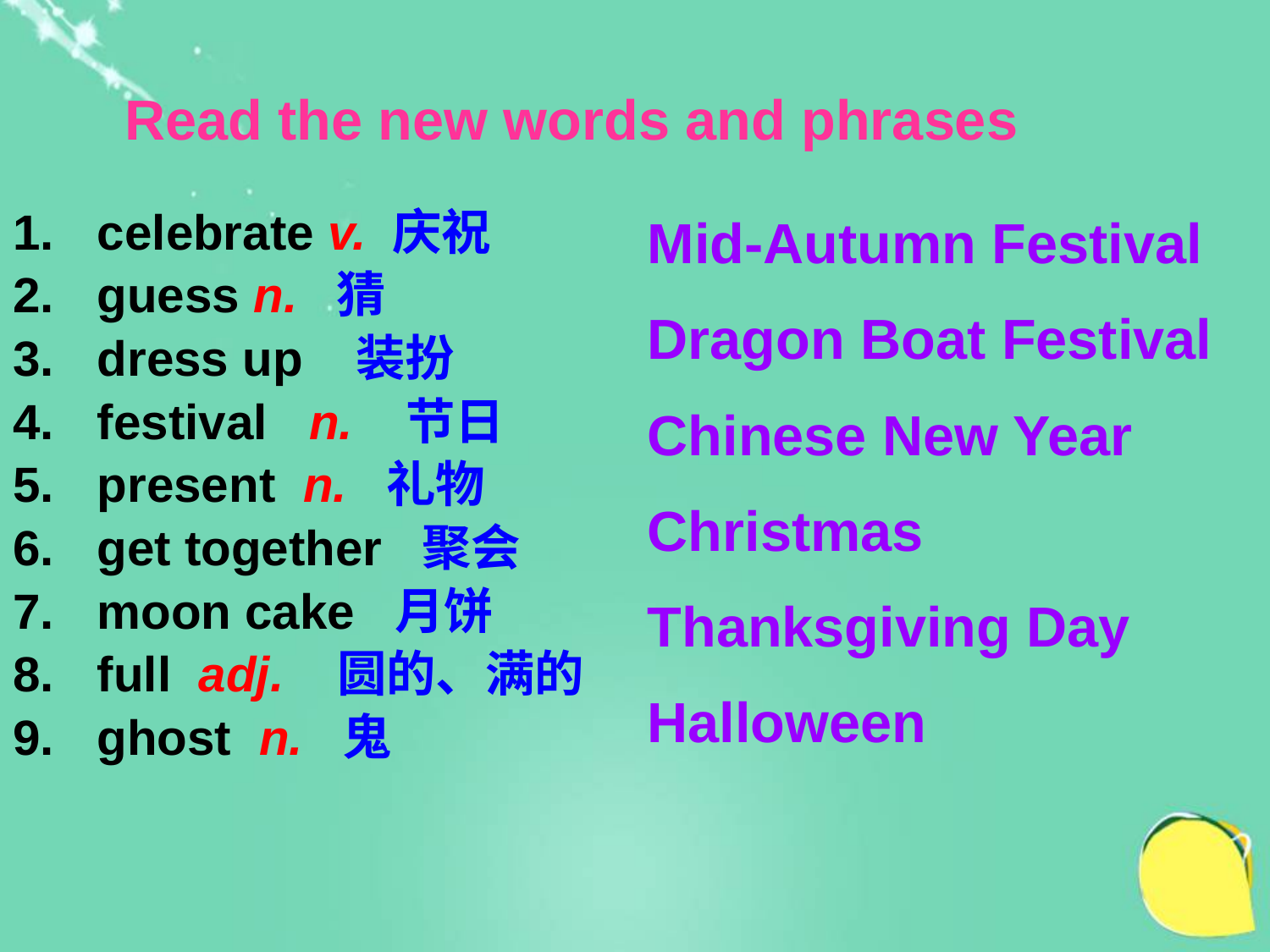

Read the new words and phrases
celebrate v. 庆祝
guess n.  猜
dress up   装扮
festival   n.   节日
present  n.  礼物
get together  聚会
moon cake  月饼
full  adj.   圆的、满的
ghost  n.  鬼
Mid-Autumn Festival
Dragon Boat Festival
Chinese New Year
Christmas
Thanksgiving Day
Halloween